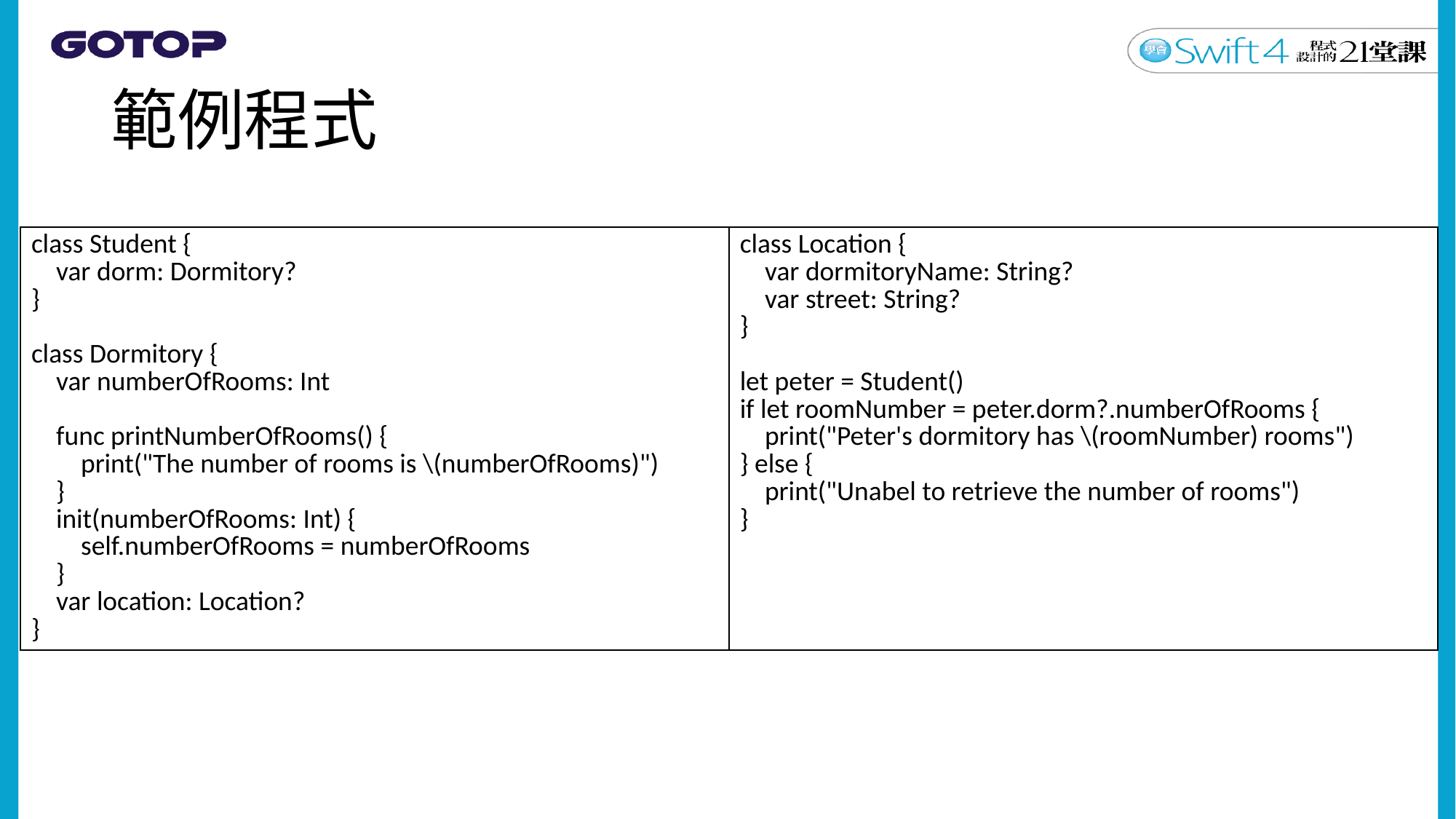

# 範例程式
| class Student { var dorm: Dormitory? } class Dormitory { var numberOfRooms: Int func printNumberOfRooms() { print("The number of rooms is \(numberOfRooms)") } init(numberOfRooms: Int) { self.numberOfRooms = numberOfRooms } var location: Location? } | class Location { var dormitoryName: String? var street: String? } let peter = Student() if let roomNumber = peter.dorm?.numberOfRooms { print("Peter's dormitory has \(roomNumber) rooms") } else { print("Unabel to retrieve the number of rooms") } |
| --- | --- |